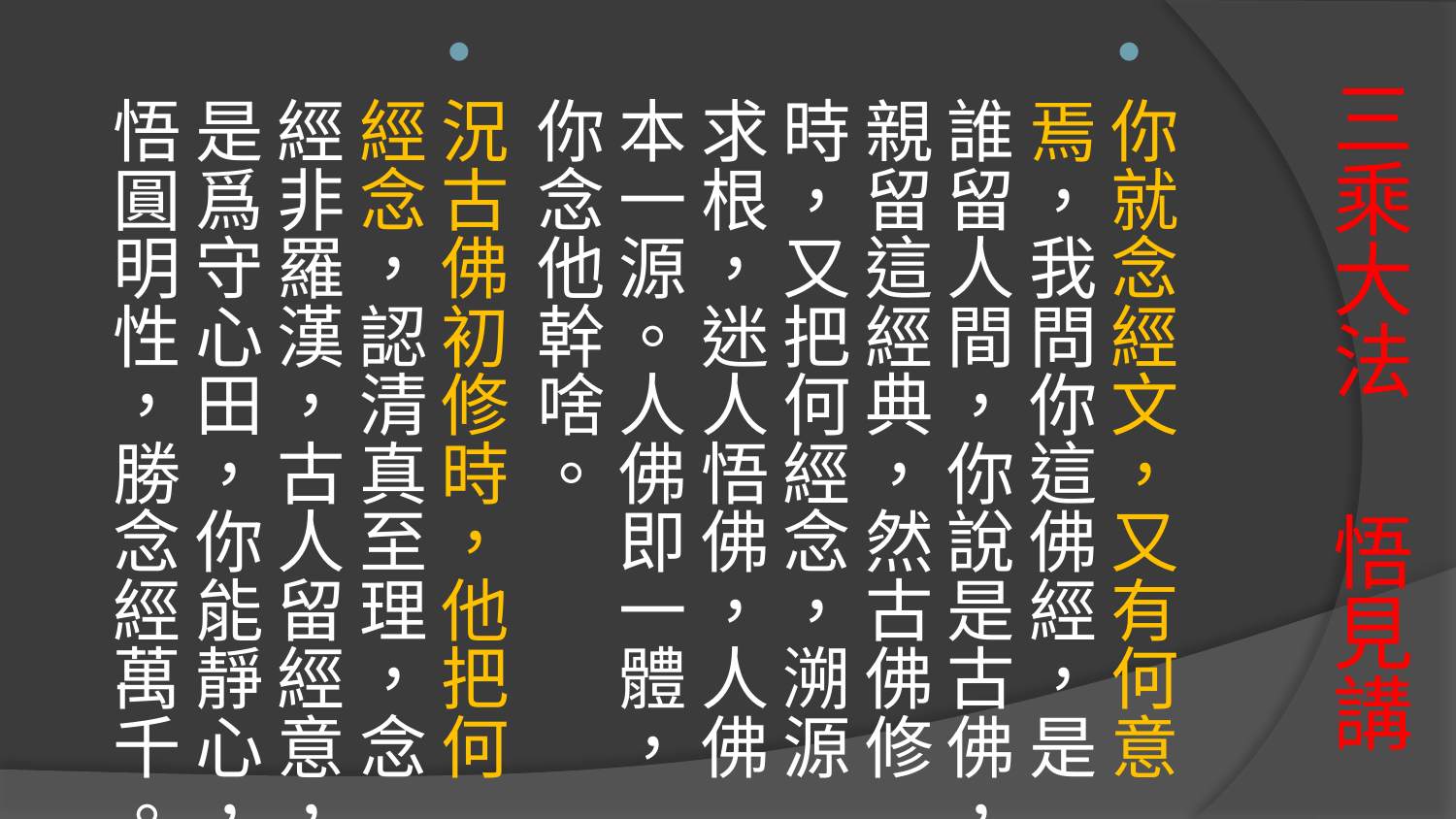

你就念經文，又有何意焉，我問你這佛經，是誰留人間，你說是古佛，親留這經典，然古佛修時，又把何經念，溯源求根，迷人悟佛，人佛本一源。人佛即一體，你念他幹啥。
況古佛初修時，他把何經念，認清真至理，念經非羅漢，古人留經意，是爲守心田，你能靜心，悟圓明性，勝念經萬千。

# 三乘大法      悟見講